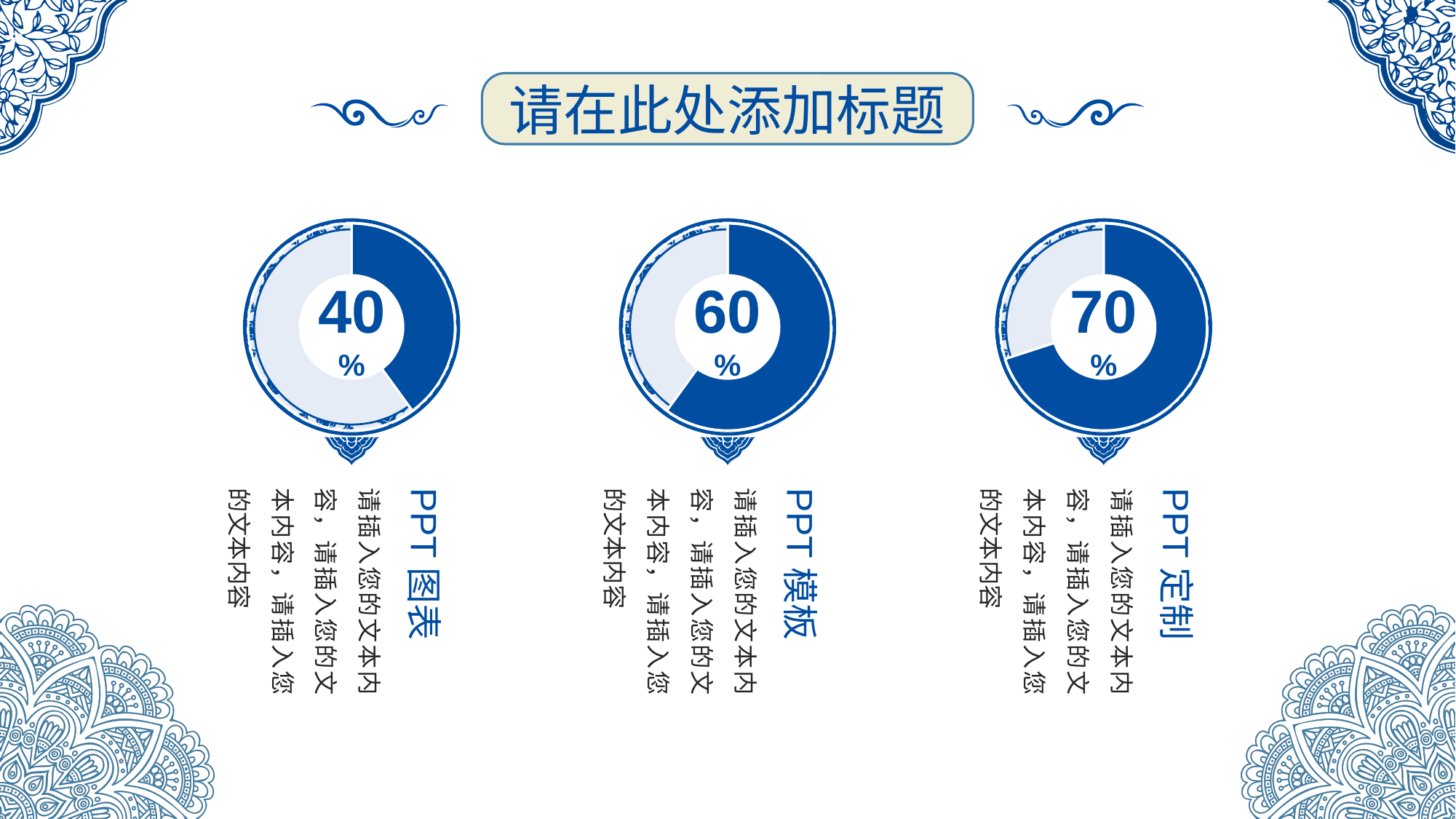

### Chart

| Category |  |
|---|---|

### Chart

| Category |  |
|---|---|

### Chart

| Category |  |
|---|---|
40%
60%
70%

请插入您的文本内容，请插入您的文本内容，请插入您的文本内容
PPT图表
请插入您的文本内容，请插入您的文本内容，请插入您的文本内容
PPT模板
请插入您的文本内容，请插入您的文本内容，请插入您的文本内容
PPT定制